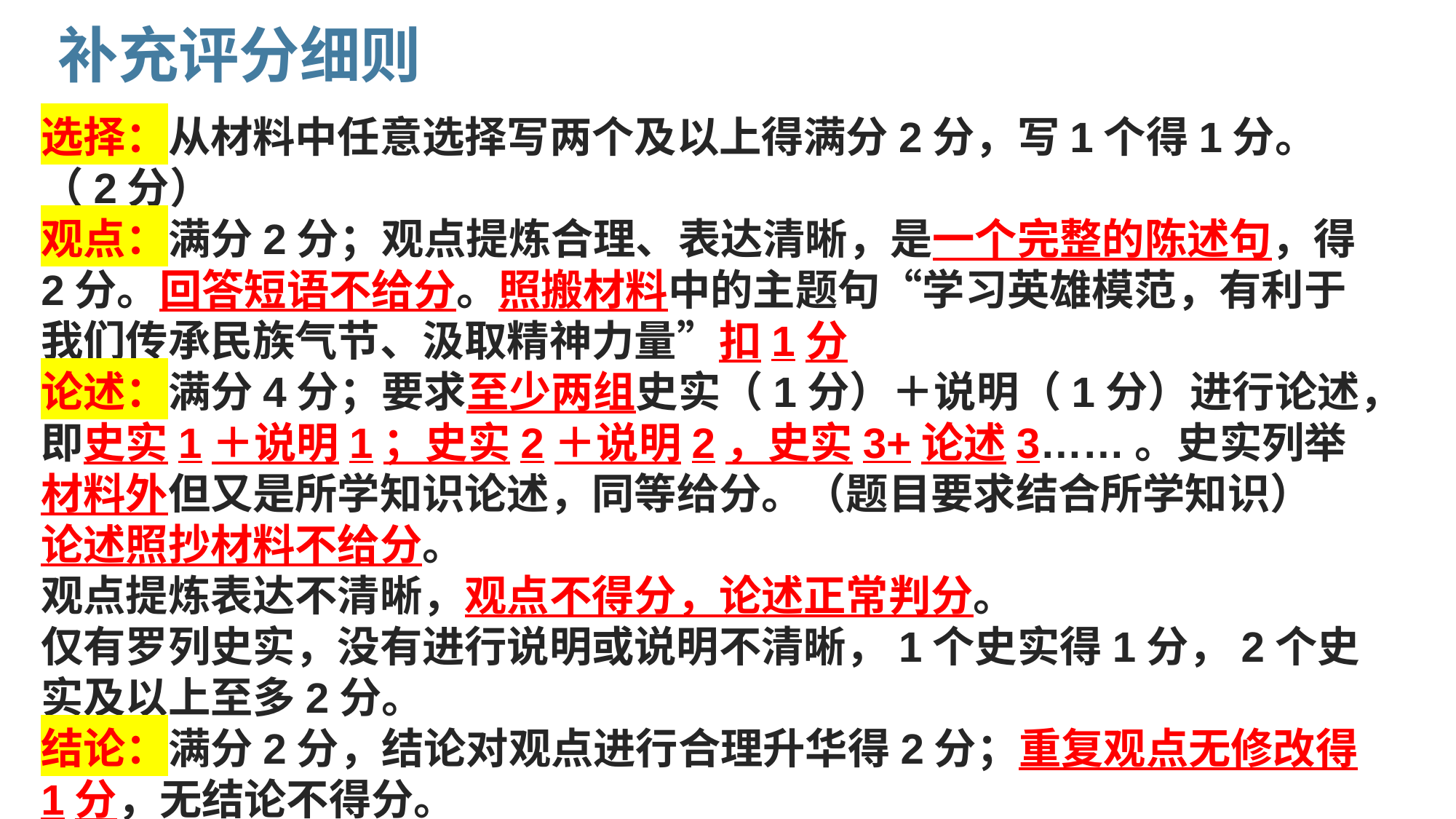

补充评分细则
选择：从材料中任意选择写两个及以上得满分2分，写1个得1分。（2分）
观点：满分2分；观点提炼合理、表达清晰，是一个完整的陈述句，得2分。回答短语不给分。照搬材料中的主题句“学习英雄模范，有利于我们传承民族气节、汲取精神力量”扣1分
论述：满分4分；要求至少两组史实（1分）＋说明（1分）进行论述，即史实1＋说明1；史实2＋说明2，史实3+论述3……。史实列举材料外但又是所学知识论述，同等给分。（题目要求结合所学知识）
论述照抄材料不给分。
观点提炼表达不清晰，观点不得分，论述正常判分。
仅有罗列史实，没有进行说明或说明不清晰，1个史实得1分，2个史实及以上至多2分。
结论：满分2分，结论对观点进行合理升华得2分；重复观点无修改得1分，无结论不得分。